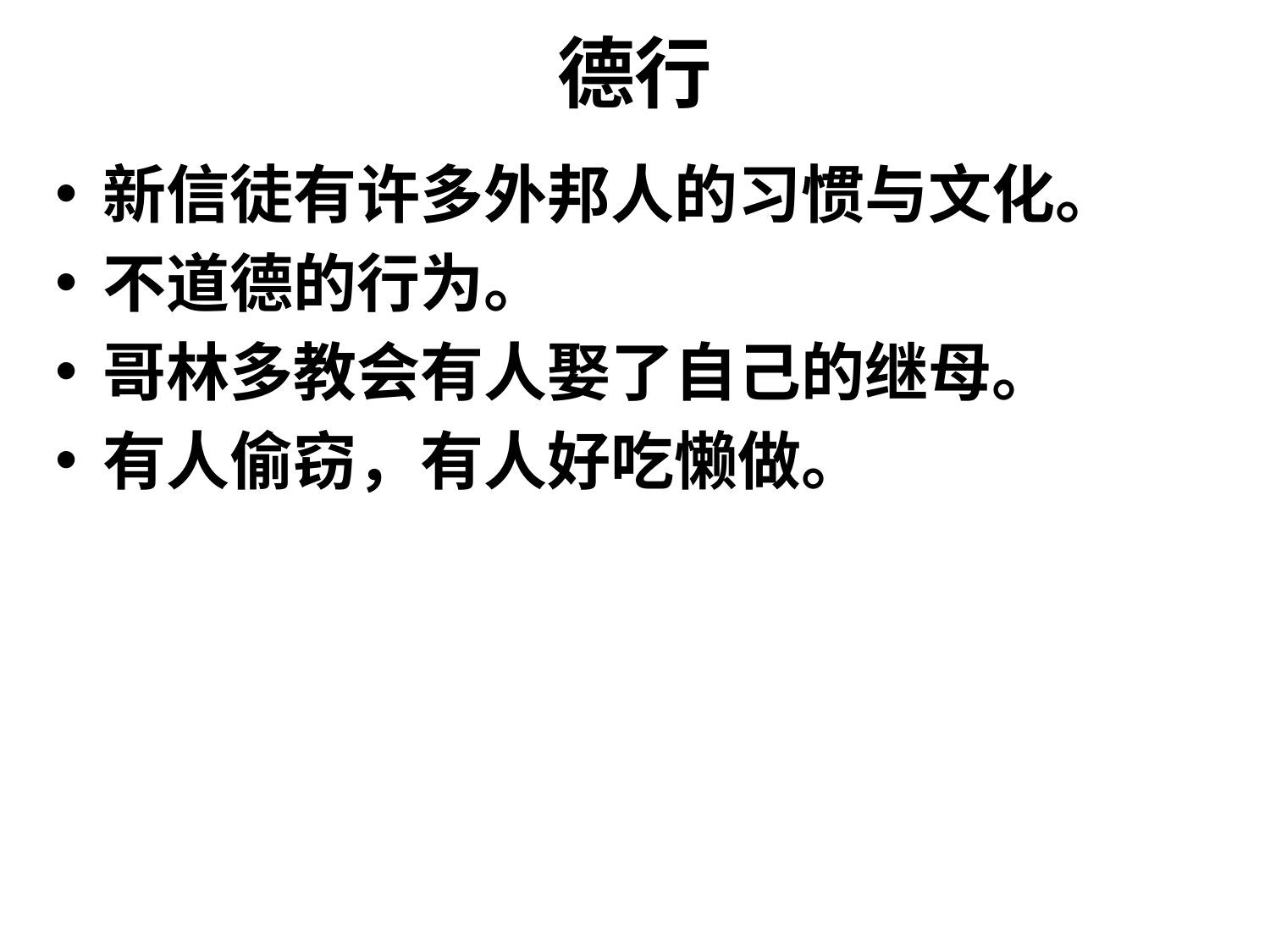

# 德行
新信徒有许多外邦人的习惯与文化。
不道德的行为。
哥林多教会有人娶了自己的继母。
有人偷窃，有人好吃懒做。